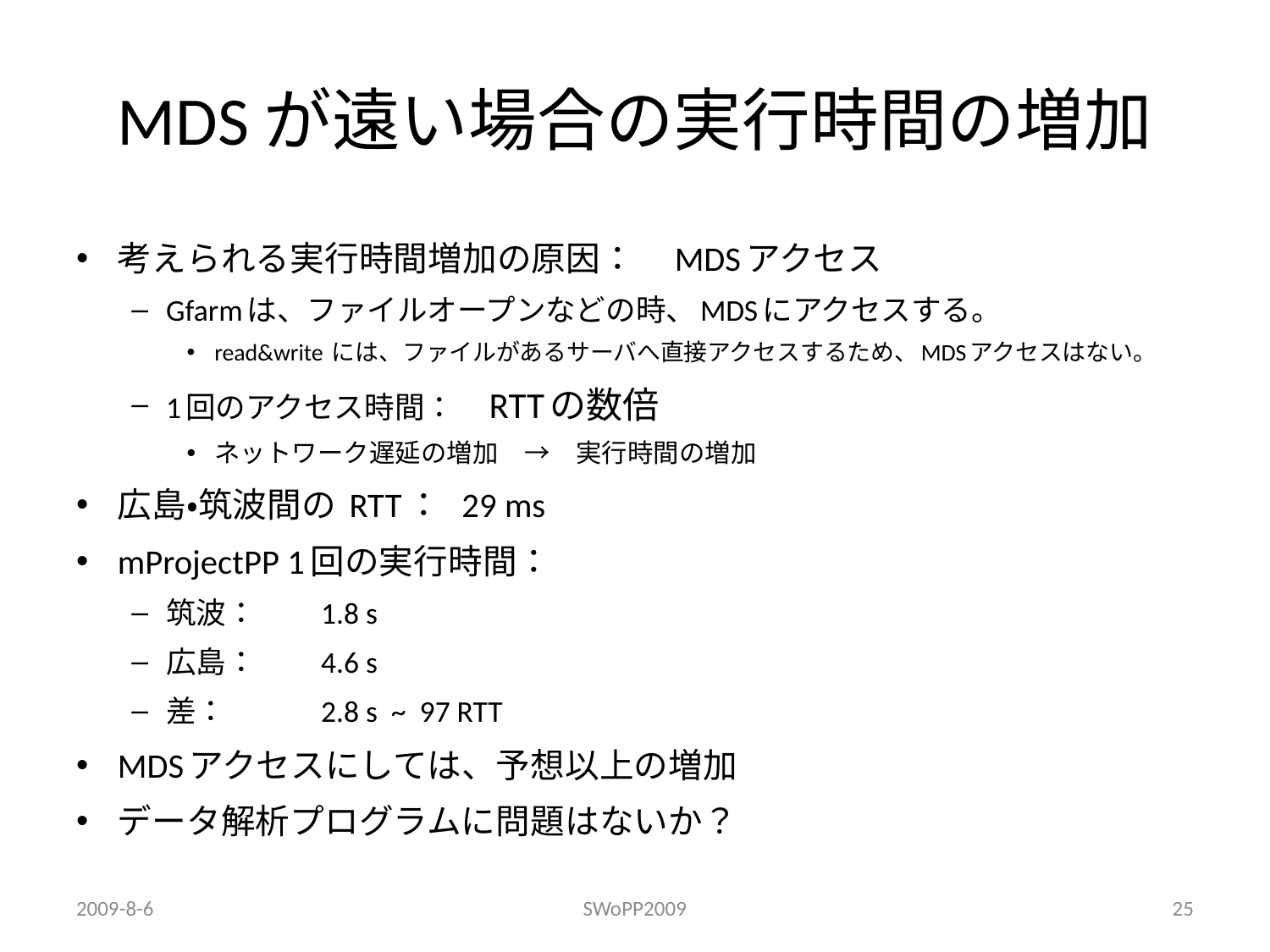

# MDSが遠い場合の実行時間の増加
考えられる実行時間増加の原因：　MDSアクセス
Gfarmは、ファイルオープンなどの時、MDSにアクセスする。
read&write には、ファイルがあるサーバへ直接アクセスするため、MDSアクセスはない。
1回のアクセス時間：　RTTの数倍
ネットワーク遅延の増加　→　実行時間の増加
広島・筑波間の RTT：  29 ms
mProjectPP 1回の実行時間：
筑波：	1.8 s
広島：	4.6 s
差：     	2.8 s  ~  97 RTT
MDSアクセスにしては、予想以上の増加
データ解析プログラムに問題はないか？
2009-8-6
SWoPP2009
25